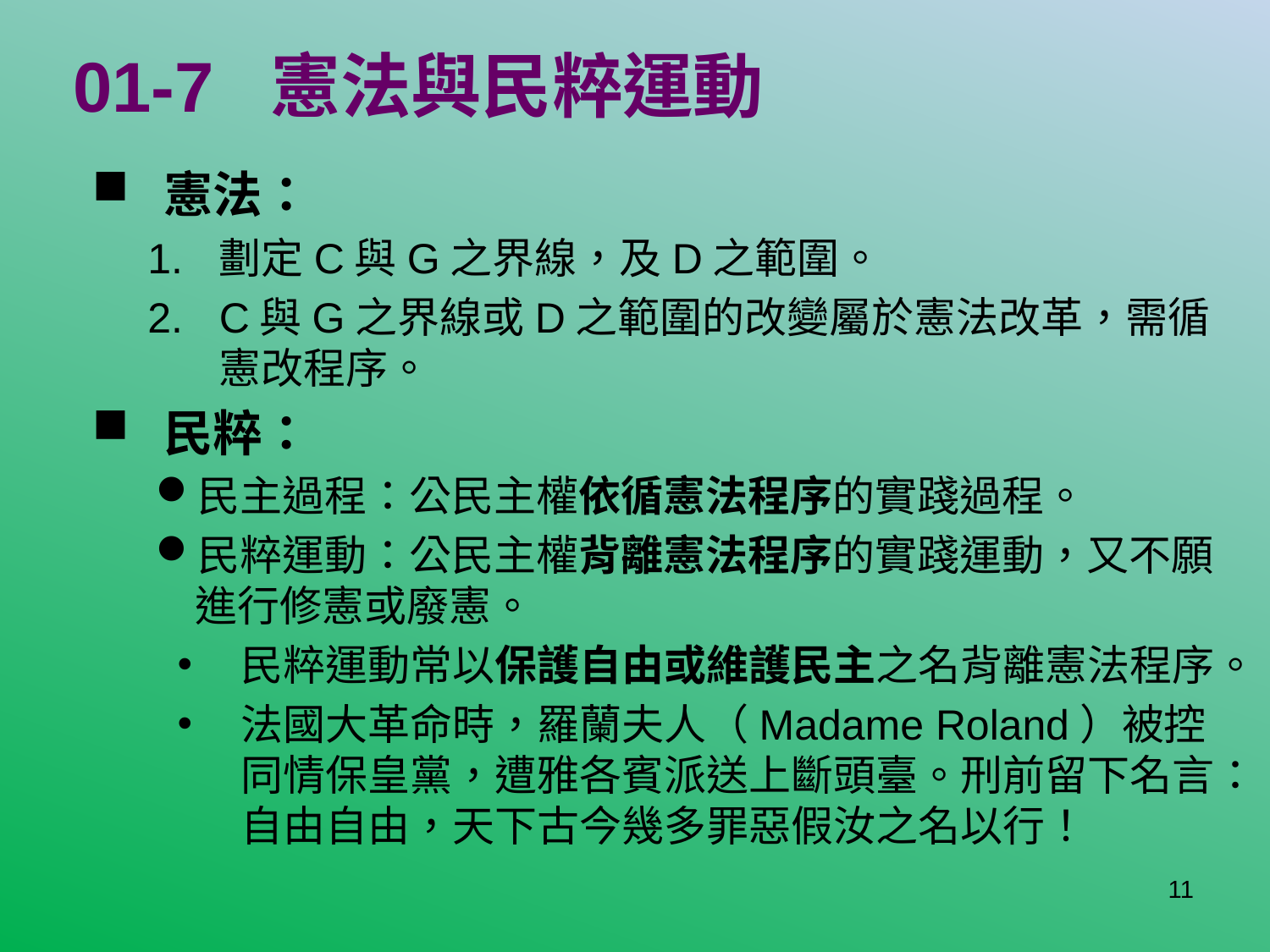

# 01-7  憲法與民粹運動
憲法：
劃定C與G之界線，及D之範圍。
C與G之界線或D之範圍的改變屬於憲法改革，需循憲改程序。
民粹：
民主過程：公民主權依循憲法程序的實踐過程。
民粹運動：公民主權背離憲法程序的實踐運動，又不願進行修憲或廢憲。
民粹運動常以保護自由或維護民主之名背離憲法程序。
法國大革命時，羅蘭夫人（Madame Roland）被控同情保皇黨，遭雅各賓派送上斷頭臺。刑前留下名言：自由自由，天下古今幾多罪惡假汝之名以行！
11